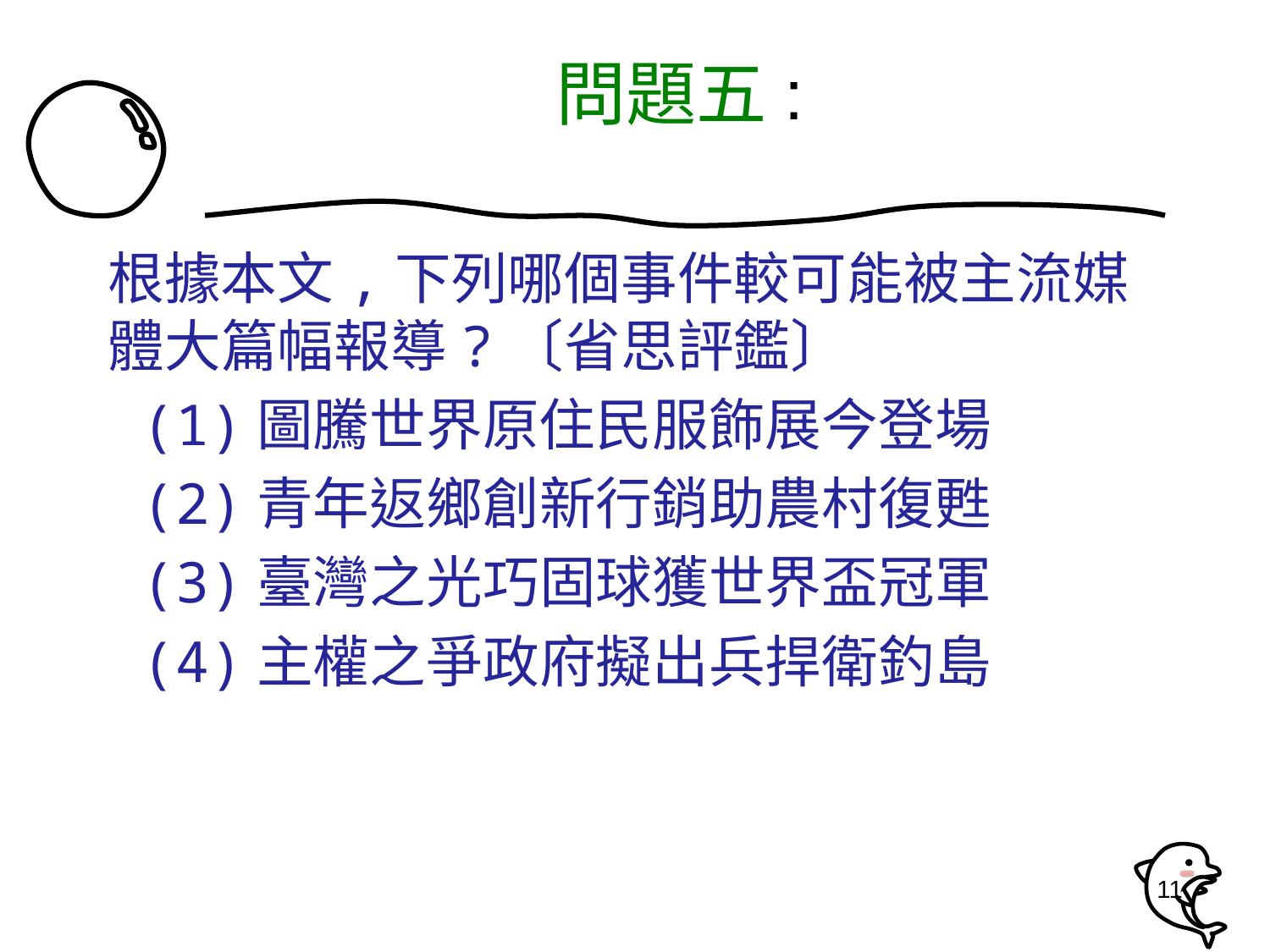

# 問題五:
根據本文,下列哪個事件較可能被主流媒體大篇幅報導?〔省思評鑑〕
 (1)圖騰世界原住民服飾展今登場
 (2)青年返鄉創新行銷助農村復甦
 (3)臺灣之光巧固球獲世界盃冠軍
 (4)主權之爭政府擬出兵捍衛釣島

11